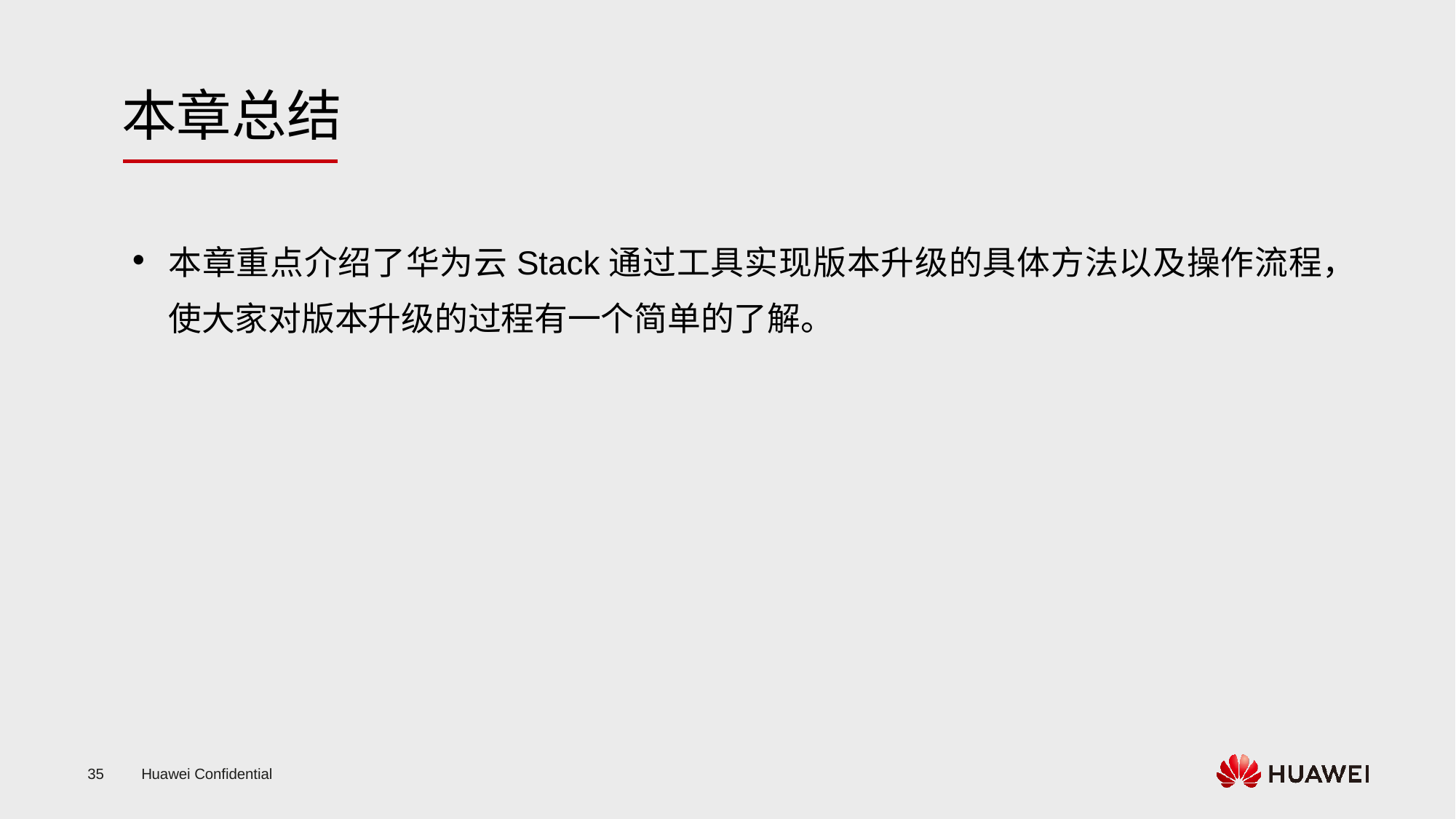

本章重点介绍了华为云Stack通过工具实现版本升级的具体方法以及操作流程，使大家对版本升级的过程有一个简单的了解。